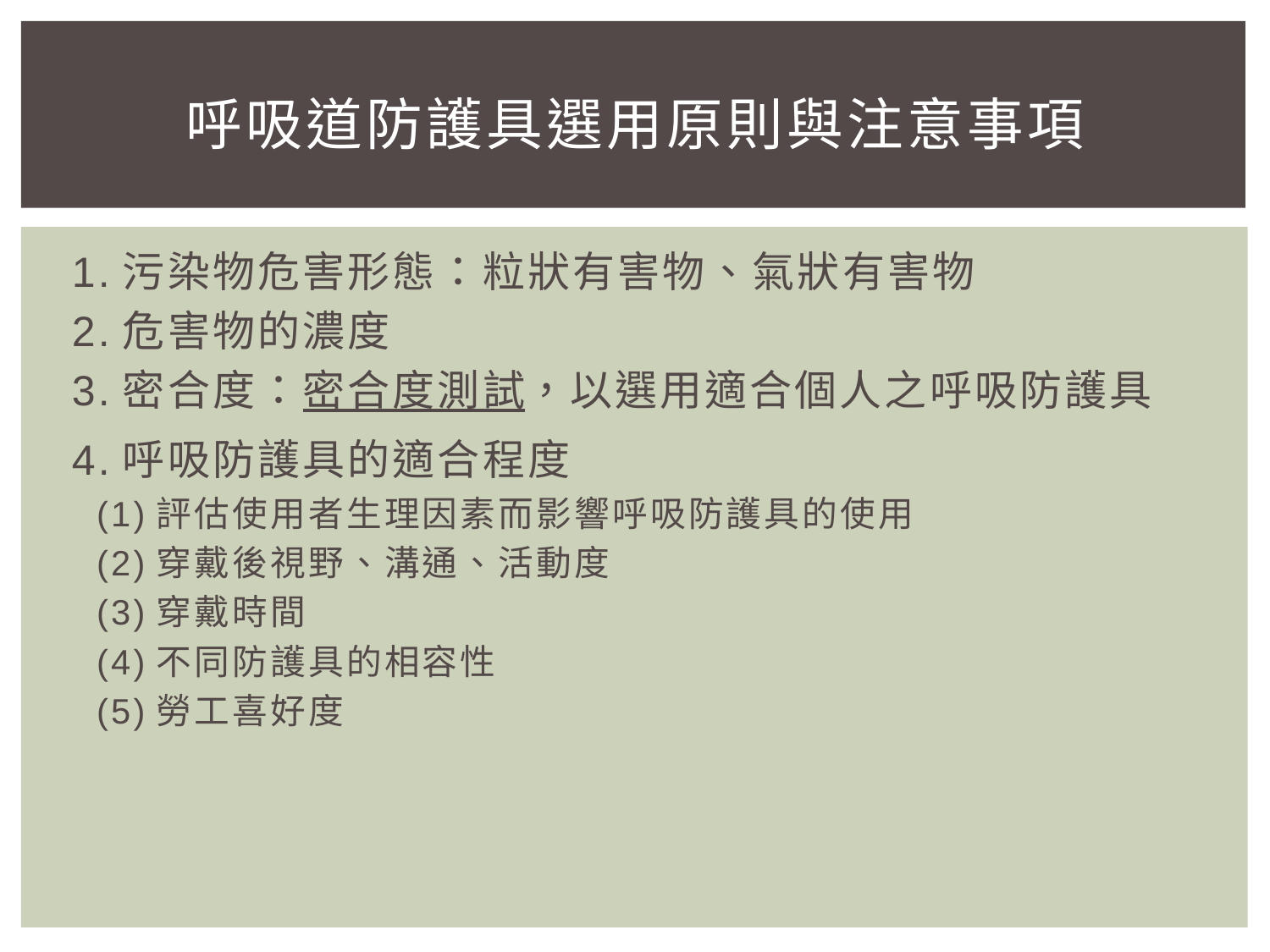

# 呼吸道防護具選用原則與注意事項
1.污染物危害形態：粒狀有害物、氣狀有害物
2.危害物的濃度
3.密合度：密合度測試，以選用適合個人之呼吸防護具
4.呼吸防護具的適合程度
  (1)評估使用者生理因素而影響呼吸防護具的使用
  (2)穿戴後視野、溝通、活動度
  (3)穿戴時間
  (4)不同防護具的相容性
  (5)勞工喜好度